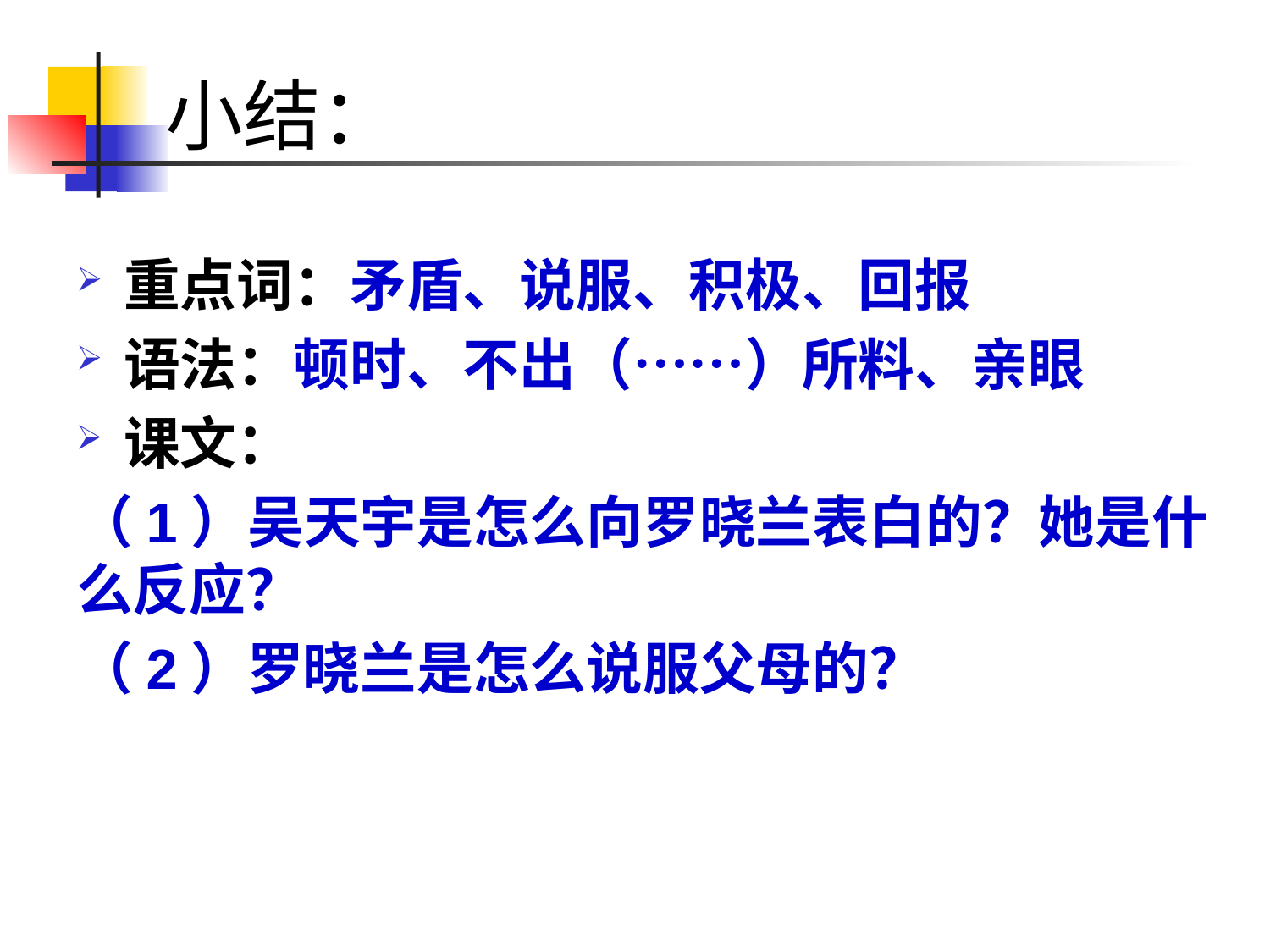

# 小结：
重点词：矛盾、说服、积极、回报
语法：顿时、不出（……）所料、亲眼
课文：
（1）吴天宇是怎么向罗晓兰表白的？她是什么反应？
（2）罗晓兰是怎么说服父母的？